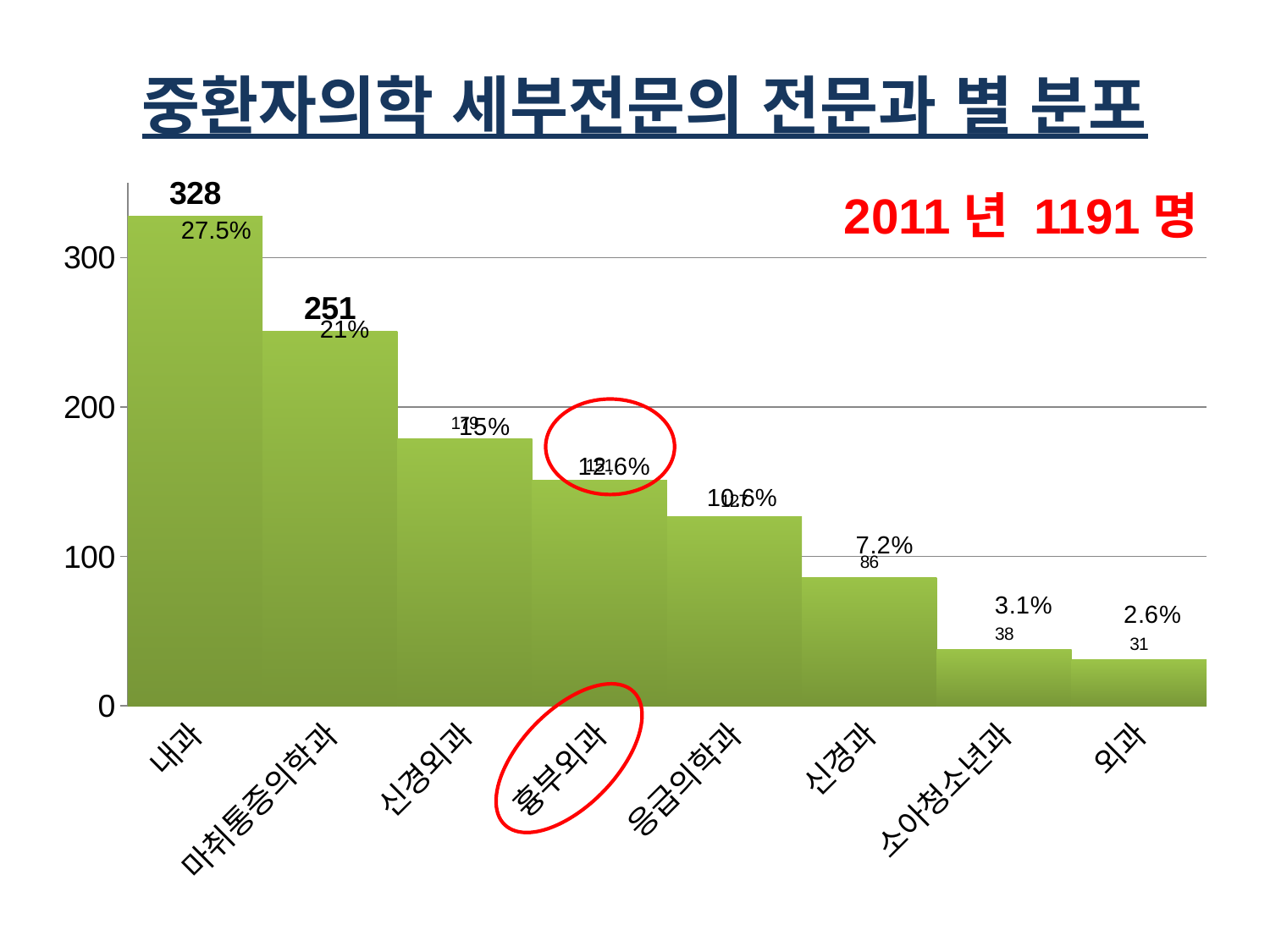

중환자의학 세부전문의 전문과 별 분포

### Chart

| Category | 열1 |
|---|---|
| 내과 | 328.0 |
| 마취통증의학과 | 251.0 |
| 신경외과 | 179.0 |
| 흉부외과 | 151.0 |
| 응급의학과 | 127.0 |
| 신경과 | 86.0 |
| 소아청소년과 | 38.0 |
| 외과 | 31.0 |
2011년 1191명
27.5%
21%
10.6%